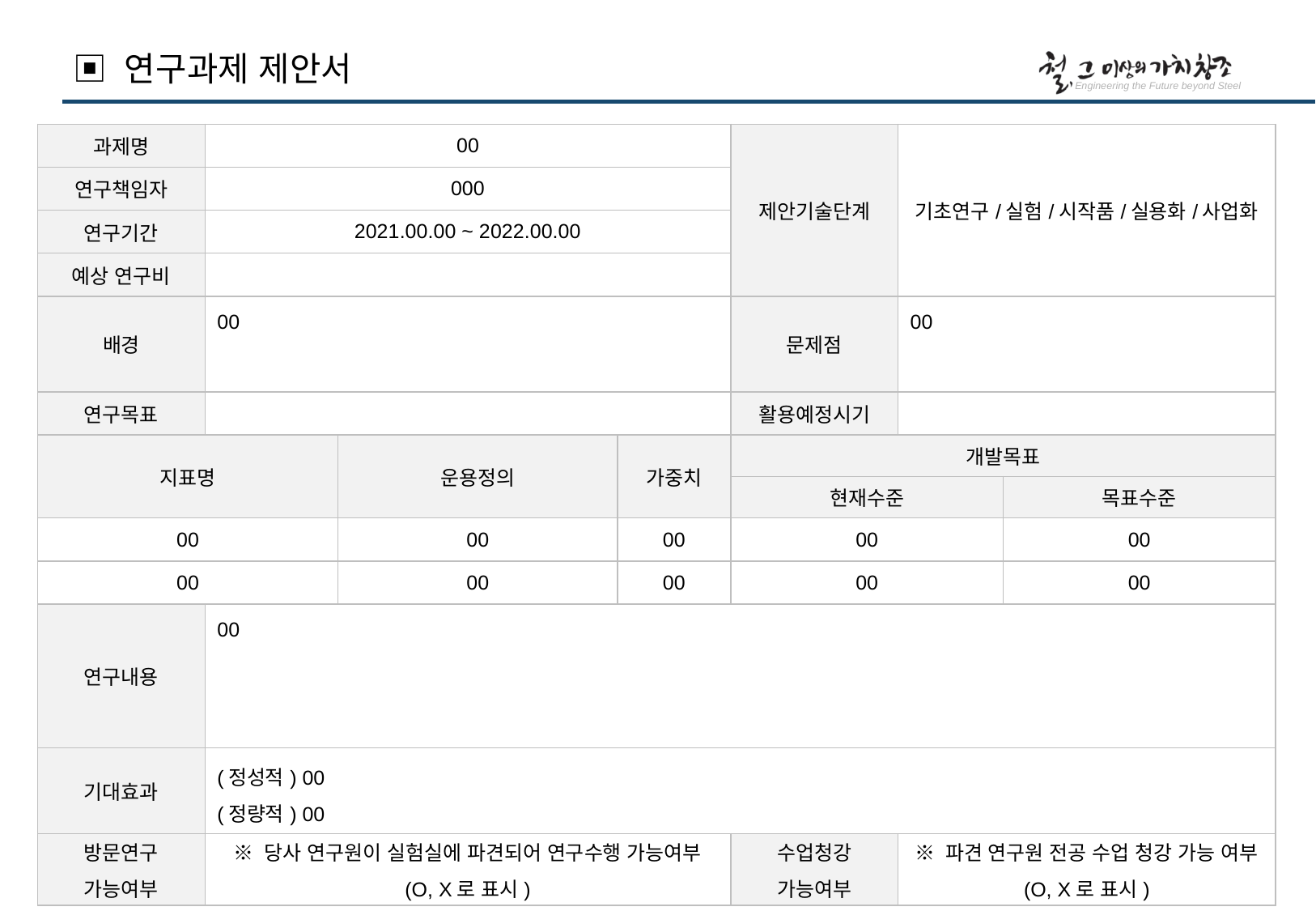

▣ 연구과제 제안서
| 과제명 | 00 |  |  | 제안기술단계 | 기초연구/실험/시작품/실용화/사업화 |  |
| --- | --- | --- | --- | --- | --- | --- |
| 연구책임자 | 000 |  |  |  |  |  |
| 연구기간 | 2021.00.00 ~ 2022.00.00 |  |  |  |  |  |
| 예상 연구비 |  |  |  |  |  |  |
| 배경 | 00 |  |  | 문제점 | 00 |  |
| 연구목표 |  |  |  | 활용예정시기 |  |  |
| 지표명 |  | 운용정의 | 가중치 | 개발목표 |  |  |
|  |  |  |  | 현재수준 |  | 목표수준 |
| 00 |  | 00 | 00 | 00 |  | 00 |
| 00 |  | 00 | 00 | 00 |  | 00 |
| 연구내용 | 00 |  |  |  |  |  |
| 기대효과 | (정성적) 00 (정량적) 00 |  |  |  |  |  |
| 방문연구 가능여부 | ※ 당사 연구원이 실험실에 파견되어 연구수행 가능여부 (O, X로 표시) |  |  | 수업청강 가능여부 | ※ 파견 연구원 전공 수업 청강 가능 여부 (O, X로 표시) |  |